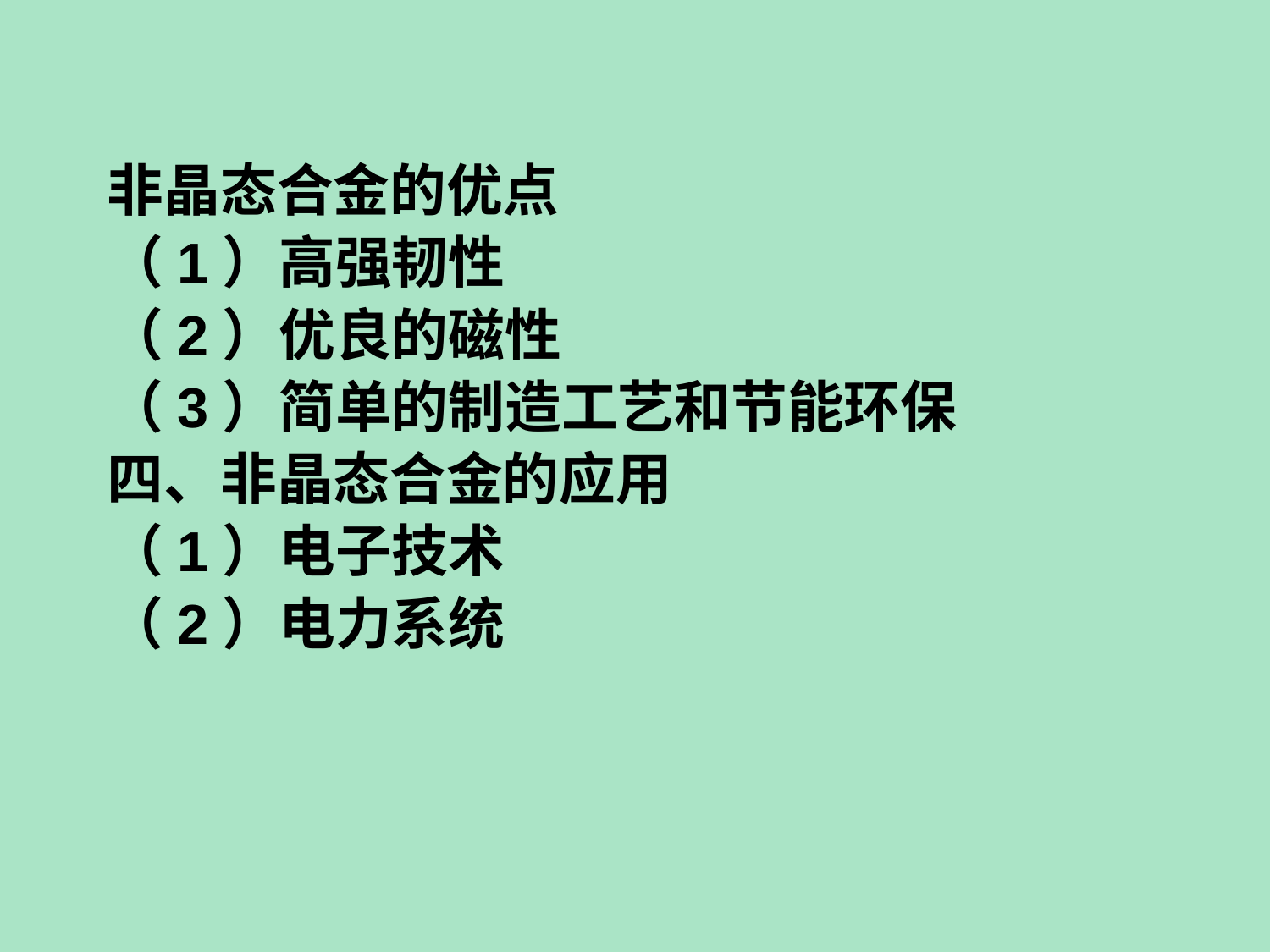

非晶态合金的优点
（1）高强韧性
（2）优良的磁性
（3）简单的制造工艺和节能环保
四、非晶态合金的应用
（1）电子技术
（2）电力系统